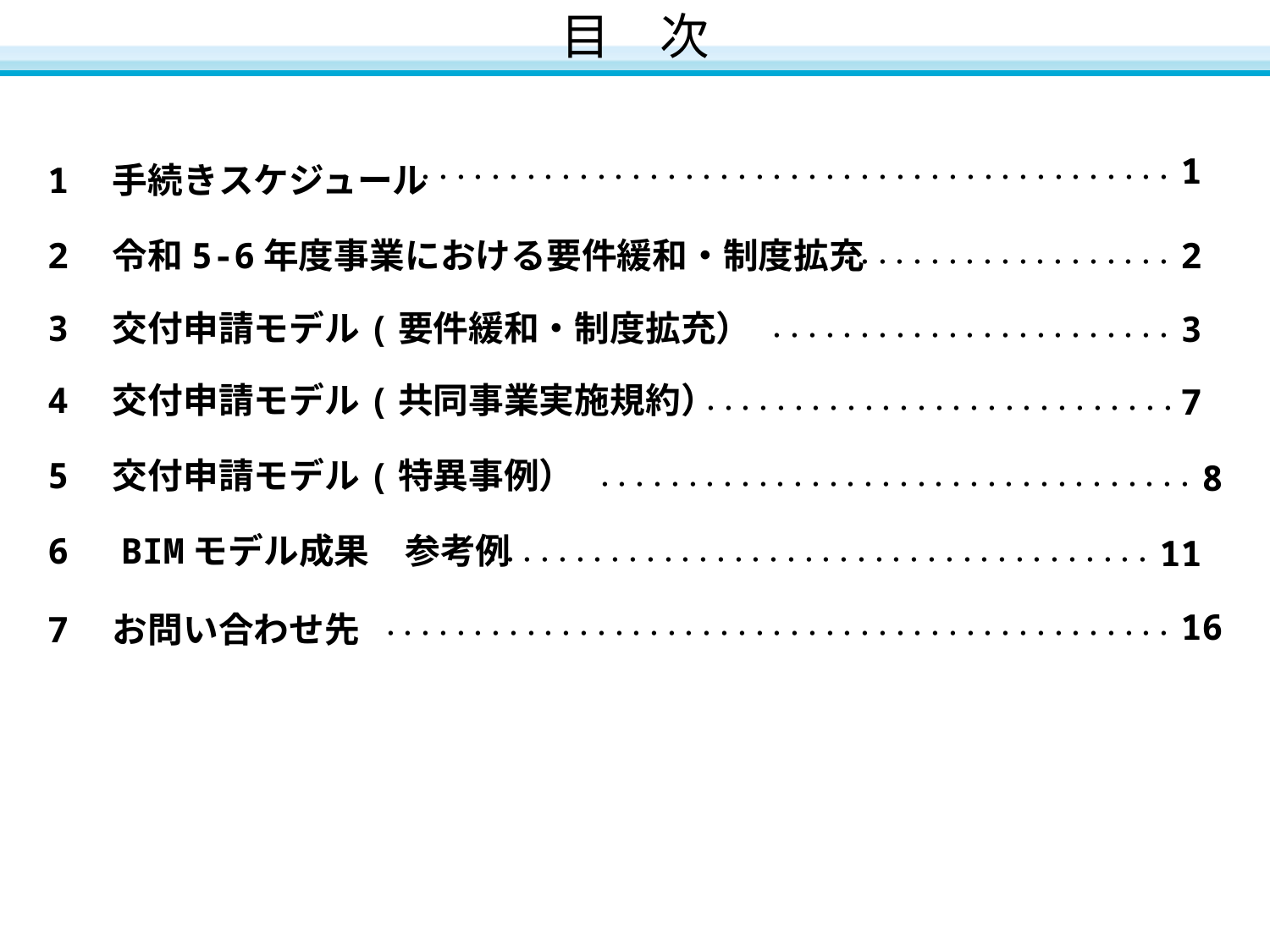

# 目　次
1　手続きスケジュール
・・・・・・・・・・・・・・・・・・・・・・・・・・・・・・・・・・・・・・・・・・・ 1
2　令和5-6年度事業における要件緩和・制度拡充
・・・・・・・・・・・・・・・・・・・ 2
3　交付申請モデル(要件緩和・制度拡充）
・・・・・・・・・・・・・・・・・・・・・・・ 3
4　交付申請モデル(共同事業実施規約）
・・・・・・・・・・・・・・・・・・・・・・・・・・・7
5　交付申請モデル(特異事例）
・・・・・・・・・・・・・・・・・・・・・・・・・・・・・・・・・・ 8
6　BIMモデル成果　参考例
・・・・・・・・・・・・・・・・・・・・・・・・・・・・・・・・・・・・・・ 11
・・・・・・・・・・・・・・・・・・・・・・・・・・・・・・・・・・・・・・・・・・・・・ 16
7　お問い合わせ先